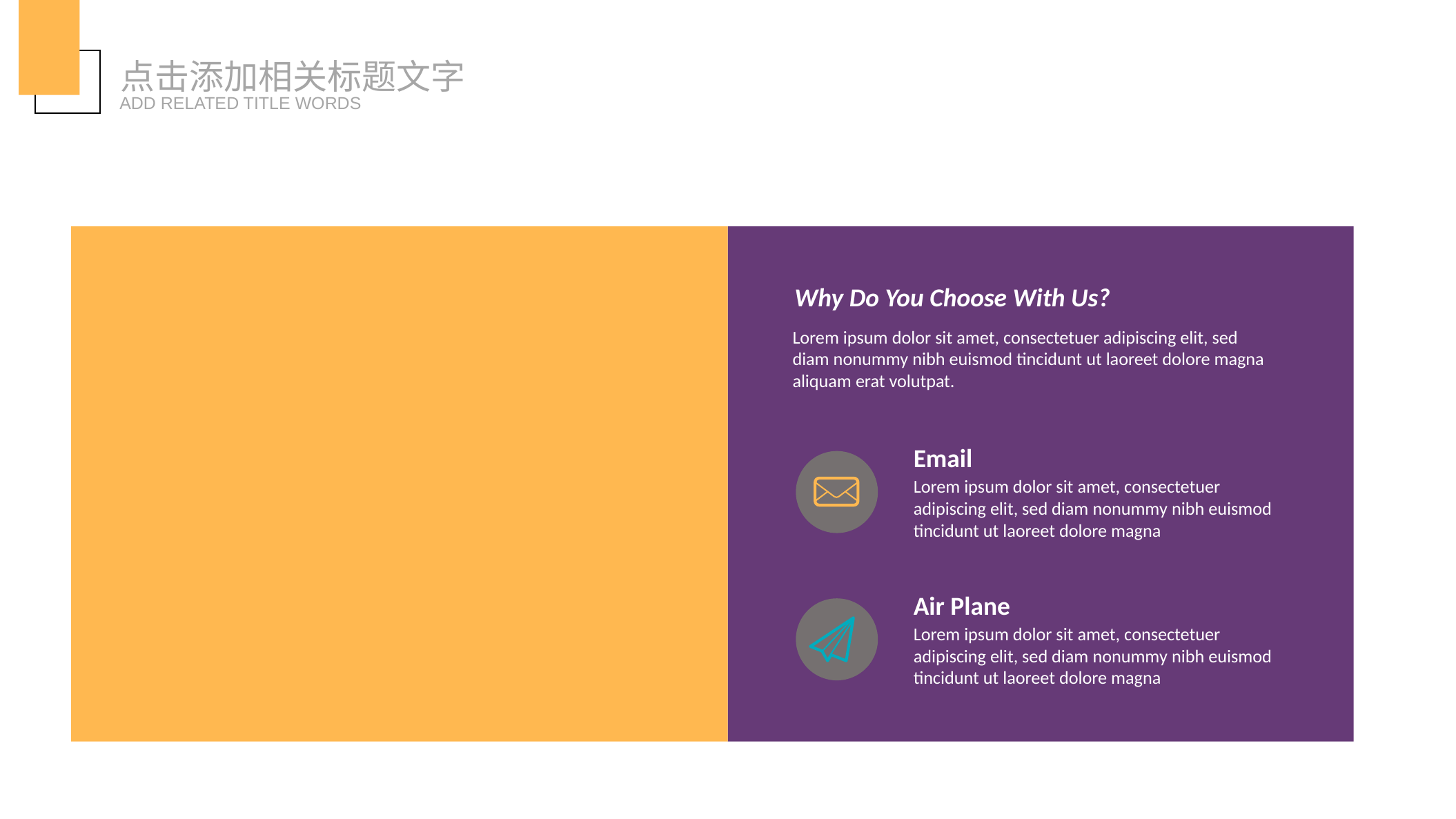

点击添加相关标题文字
ADD RELATED TITLE WORDS

Why Do You Choose With Us?
Lorem ipsum dolor sit amet, consectetuer adipiscing elit, sed diam nonummy nibh euismod tincidunt ut laoreet dolore magna aliquam erat volutpat.
Email
Lorem ipsum dolor sit amet, consectetuer adipiscing elit, sed diam nonummy nibh euismod tincidunt ut laoreet dolore magna

Air Plane
Lorem ipsum dolor sit amet, consectetuer adipiscing elit, sed diam nonummy nibh euismod tincidunt ut laoreet dolore magna